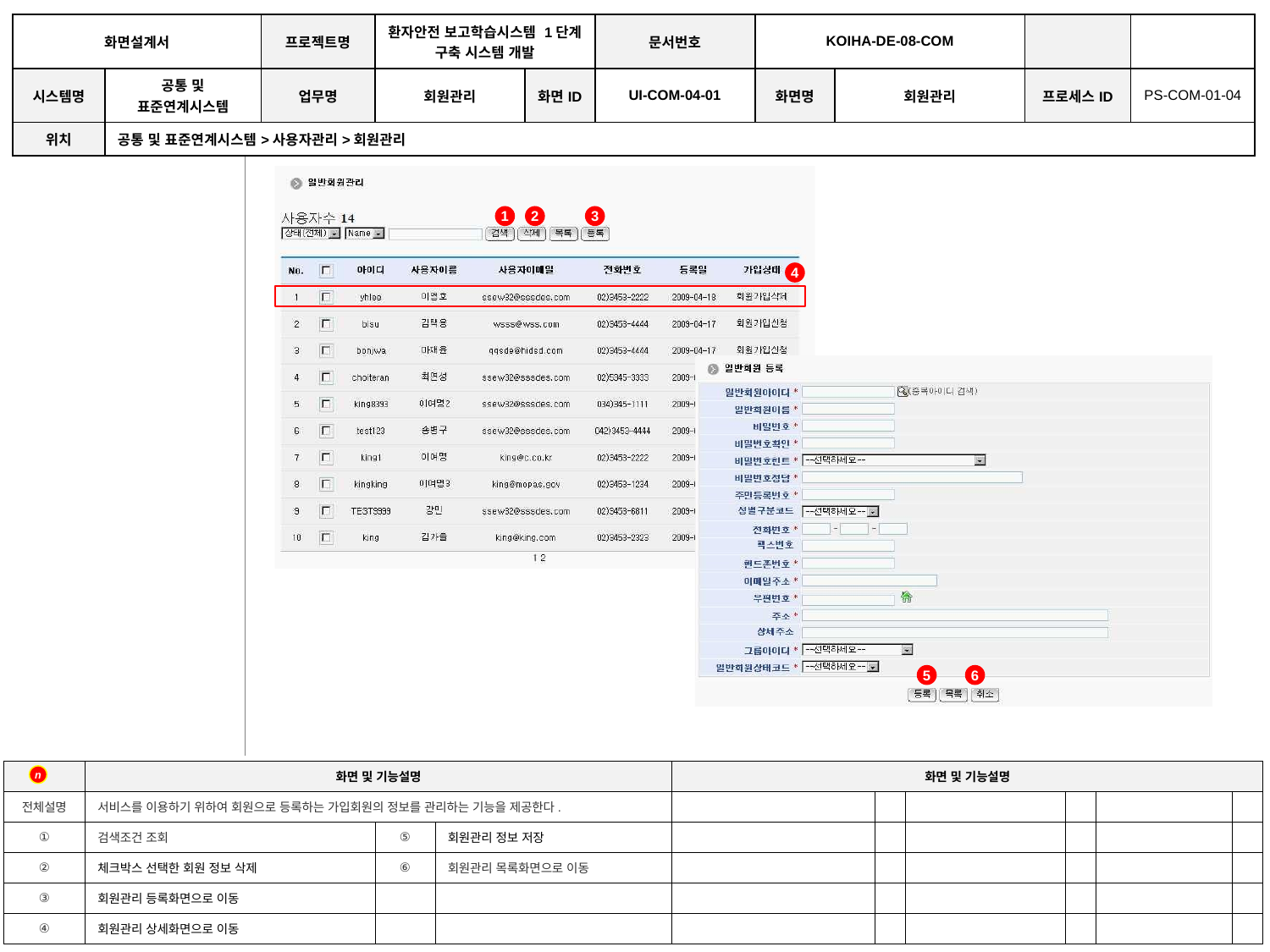

| 화면설계서 |  | 프로젝트명 | 환자안전 보고학습시스템 1단계 구축 시스템 개발 |  | 문서번호 | KOIHA-DE-08-COM |  |  |  |
| --- | --- | --- | --- | --- | --- | --- | --- | --- | --- |
| 시스템명 | 공통 및 표준연계시스템 | 업무명 | 회원관리 | 화면ID | UI-COM-04-01 | 화면명 | 회원관리 | 프로세스ID | PS-COM-01-04 |
| 위치 | 공통 및 표준연계시스템>사용자관리>회원관리 |  |  |  |  |  |  |  |  |

1
2
3
4

5
6
|  | 화면 및 기능설명 |  |  | 화면 및 기능설명 |  |  |  |  |  |
| --- | --- | --- | --- | --- | --- | --- | --- | --- | --- |
| 전체설명 | 서비스를 이용하기 위하여 회원으로 등록하는 가입회원의 정보를 관리하는 기능을 제공한다. |  |  |  |  |  |  |  |  |
| ① | 검색조건 조회 | ⑤ | 회원관리 정보 저장 |  |  |  |  |  |  |
| ② | 체크박스 선택한 회원 정보 삭제 | ⑥ | 회원관리 목록화면으로 이동 |  |  |  |  |  |  |
| ③ | 회원관리 등록화면으로 이동 |  |  |  |  |  |  |  |  |
| ④ | 회원관리 상세화면으로 이동 |  |  |  |  |  |  |  |  |
n